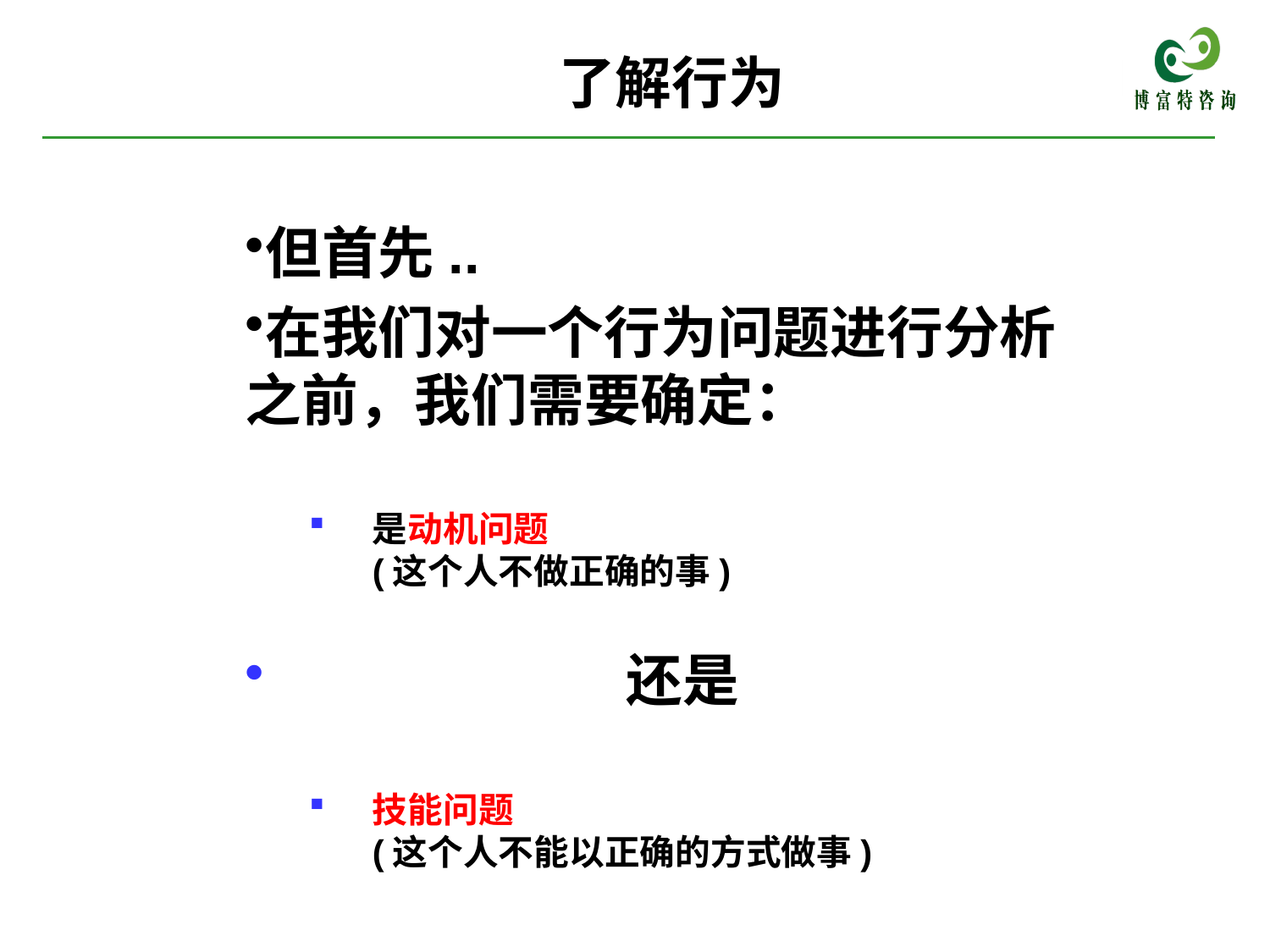

# 了解行为
但首先..
在我们对一个行为问题进行分析之前，我们需要确定：
是动机问题
(这个人不做正确的事)
			还是
技能问题
(这个人不能以正确的方式做事)